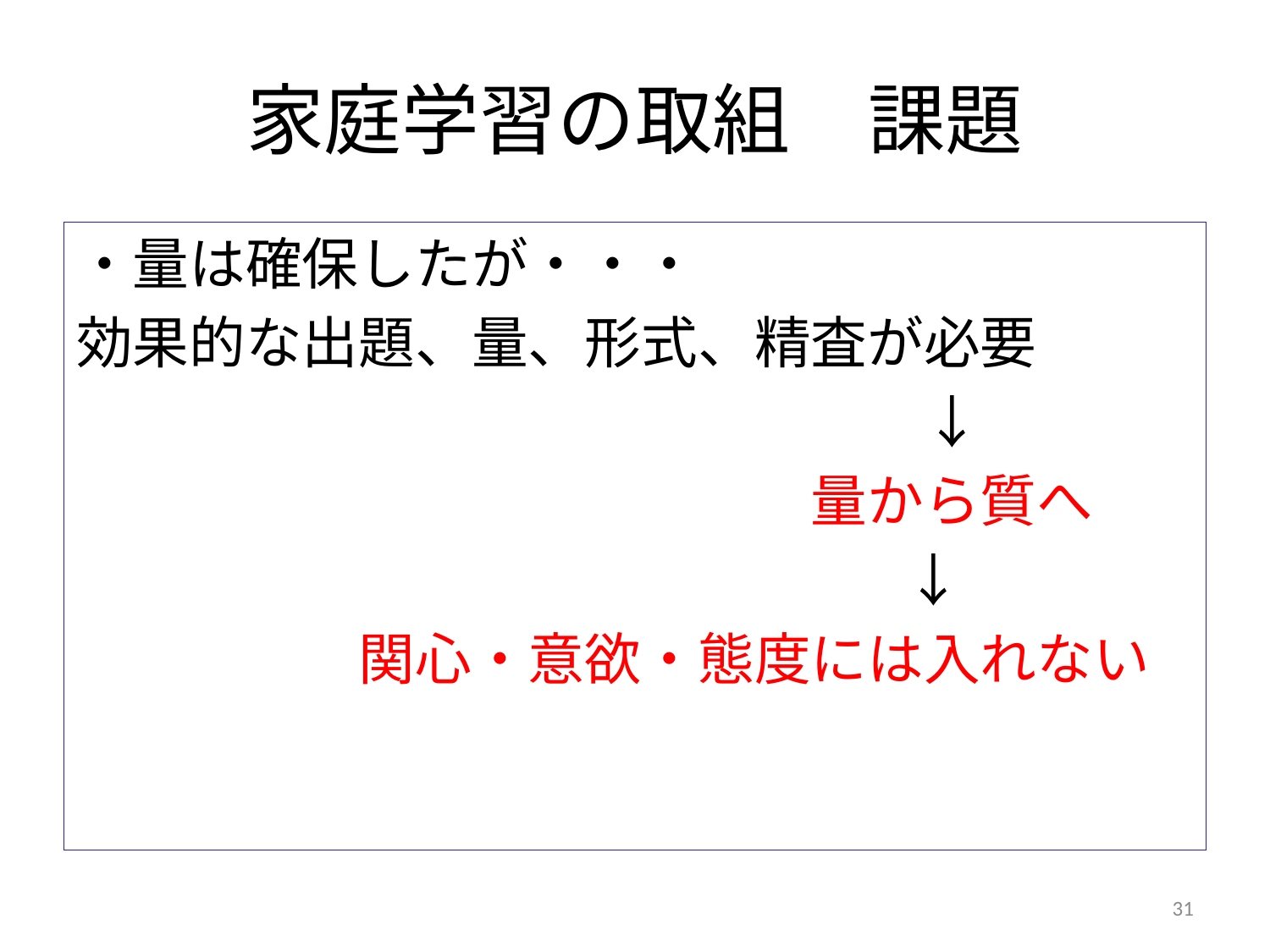

# 家庭学習の取組　課題
・量は確保したが・・・
効果的な出題、量、形式、精査が必要
　　　　　　　　　　　　　　　↓
　　　　　　　　　　　　　量から質へ
　　　　　　　　　　　　　  　 ↓
　　　　　関心・意欲・態度には入れない

31